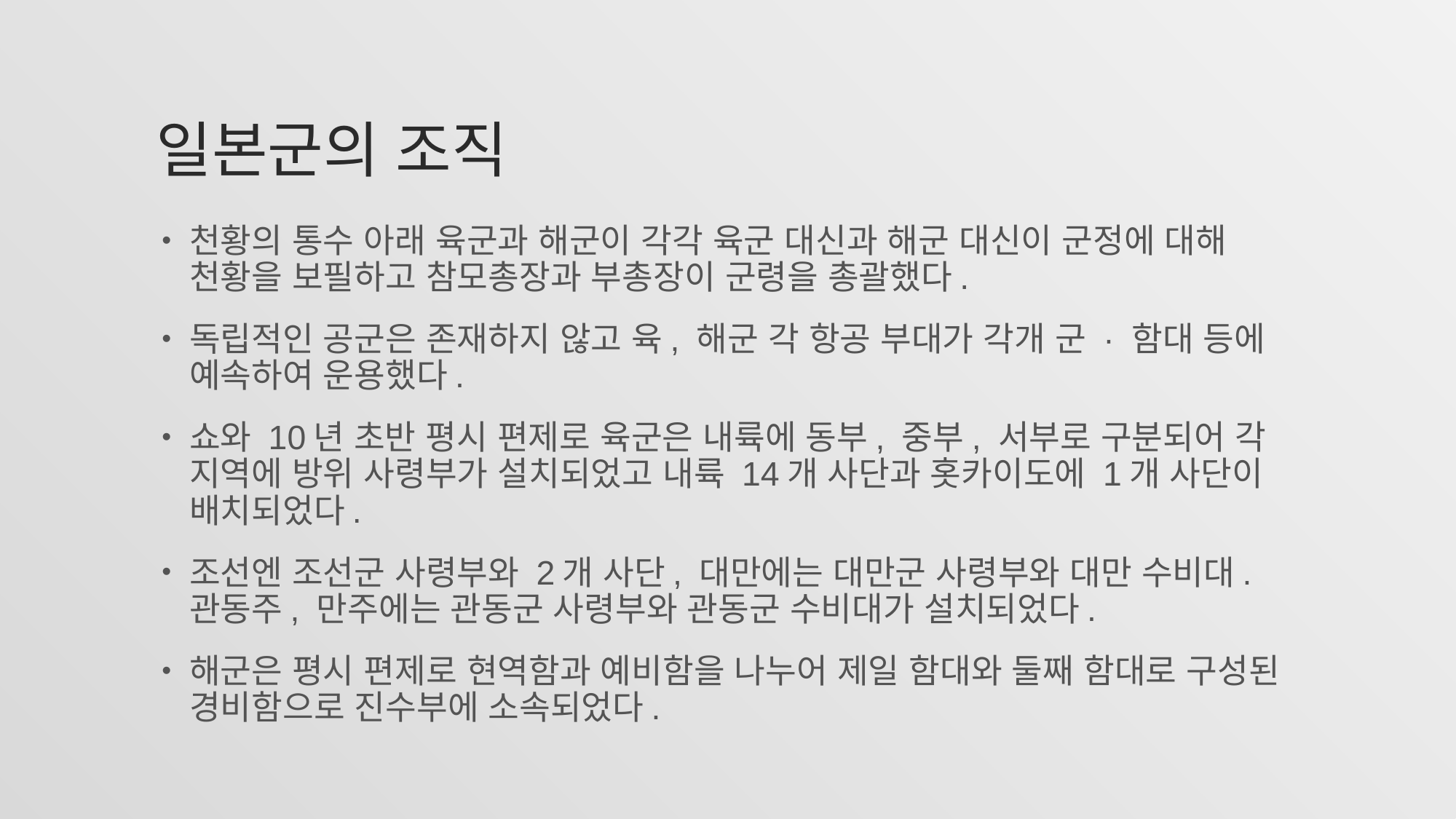

# 일본군의 조직
천황의 통수 아래 육군과 해군이 각각 육군 대신과 해군 대신이 군정에 대해 천황을 보필하고 참모총장과 부총장이 군령을 총괄했다.
독립적인 공군은 존재하지 않고 육, 해군 각 항공 부대가 각개 군 · 함대 등에 예속하여 운용했다.
쇼와 10년 초반 평시 편제로 육군은 내륙에 동부, 중부, 서부로 구분되어 각 지역에 방위 사령부가 설치되었고 내륙 14개 사단과 홋카이도에 1개 사단이 배치되었다.
조선엔 조선군 사령부와 2개 사단, 대만에는 대만군 사령부와 대만 수비대. 관동주, 만주에는 관동군 사령부와 관동군 수비대가 설치되었다.
해군은 평시 편제로 현역함과 예비함을 나누어 제일 함대와 둘째 함대로 구성된 경비함으로 진수부에 소속되었다.